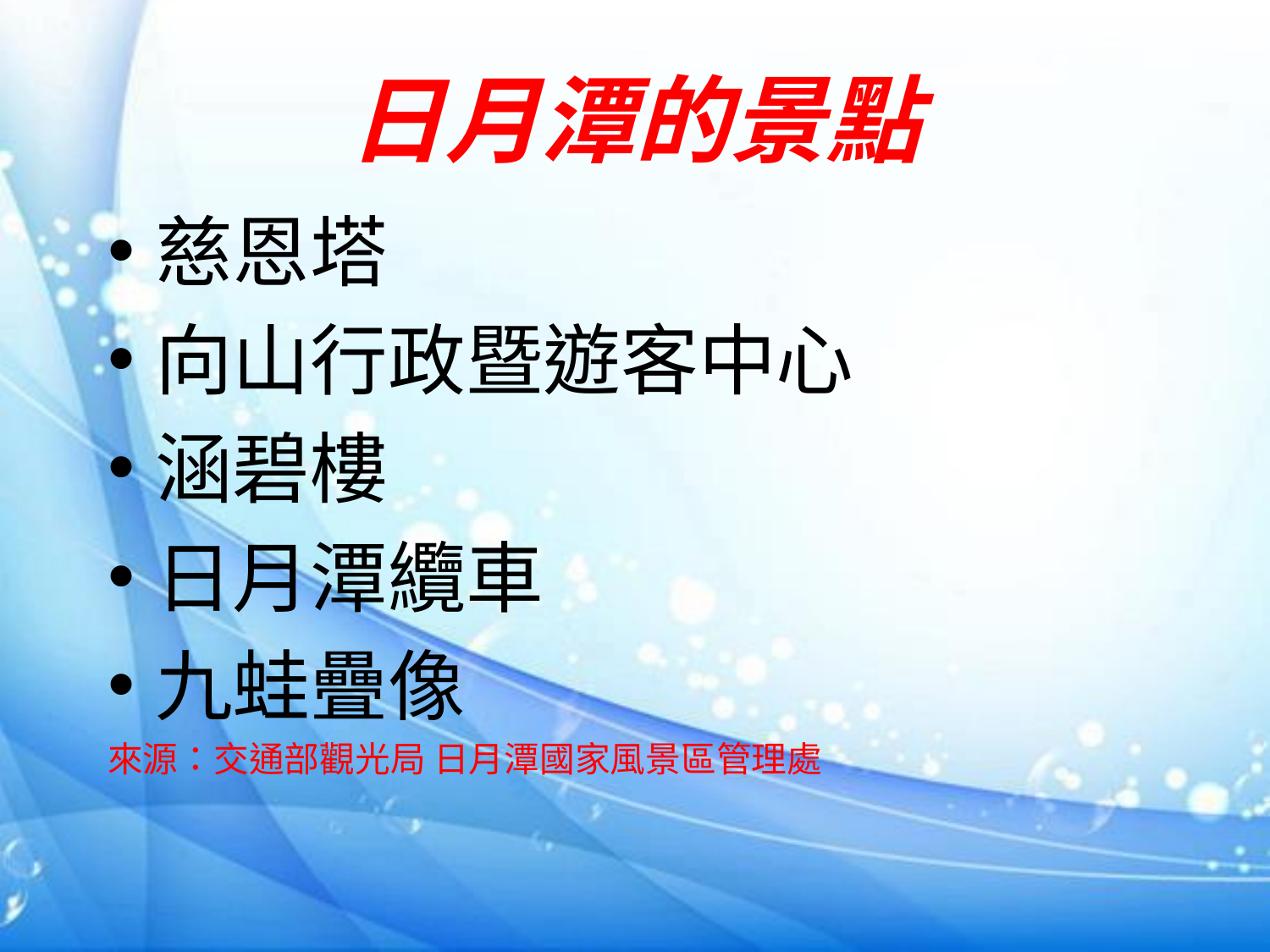

# 日月潭的景點
慈恩塔
向山行政暨遊客中心
涵碧樓
日月潭纜車
九蛙疊像
來源：交通部觀光局 日月潭國家風景區管理處